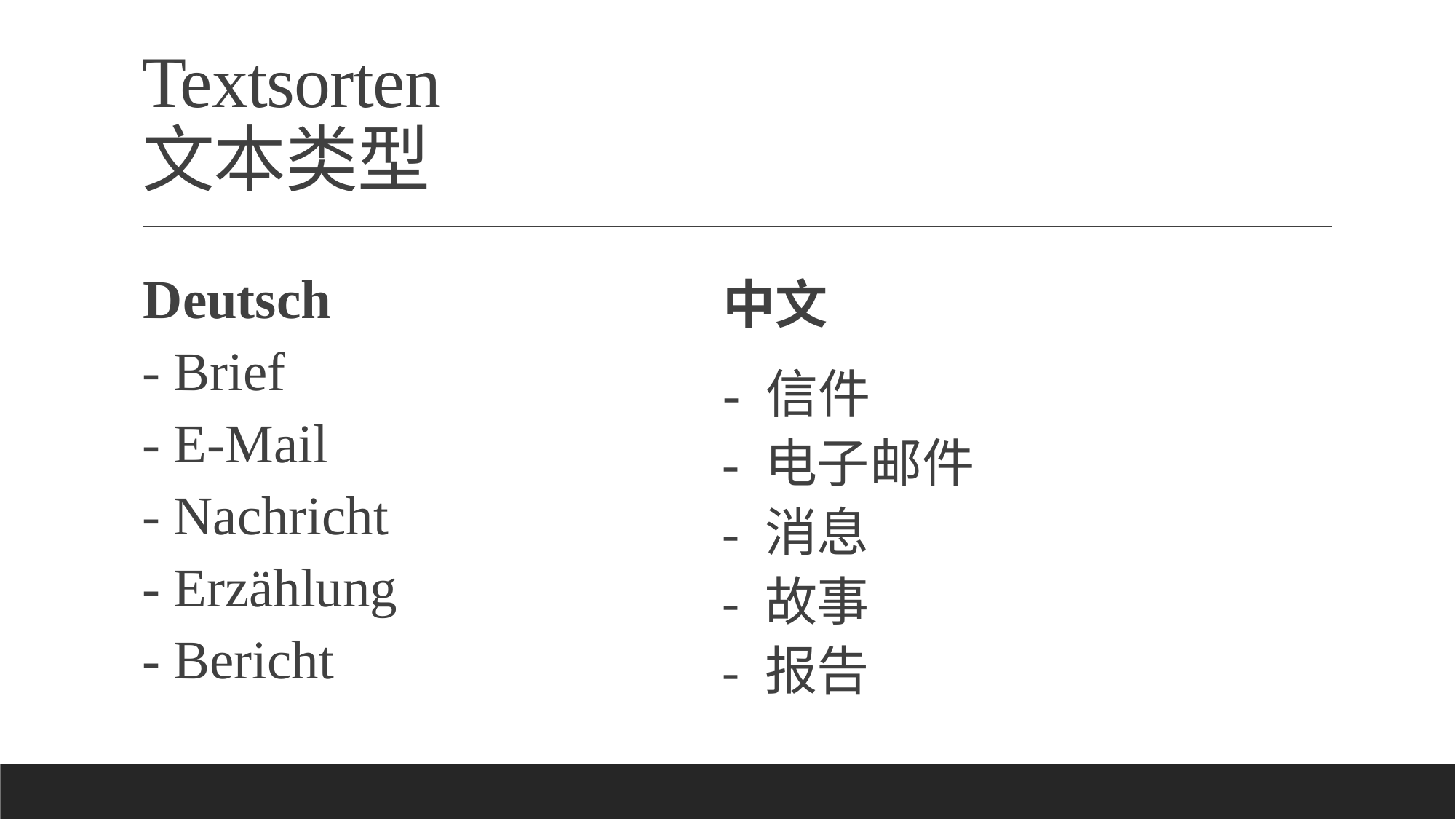

# Textsorten 文本类型
Deutsch
- Brief
- E-Mail
- Nachricht
- Erzählung
- Bericht
中文
- 信件
- 电子邮件
- 消息
- 故事
- 报告